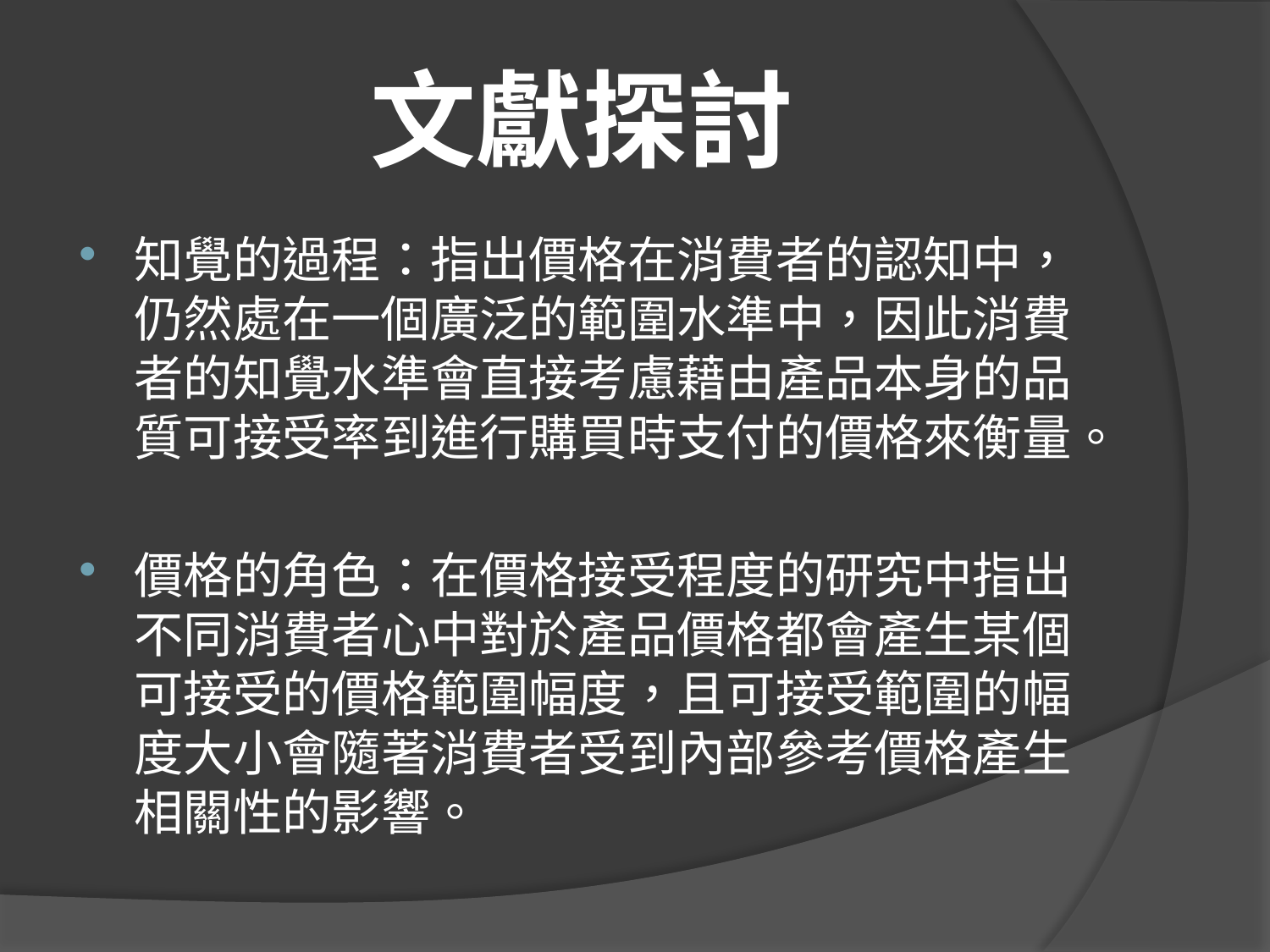

# 文獻探討
知覺的過程：指出價格在消費者的認知中，仍然處在一個廣泛的範圍水準中，因此消費者的知覺水準會直接考慮藉由產品本身的品質可接受率到進行購買時支付的價格來衡量。

價格的角色：在價格接受程度的研究中指出不同消費者心中對於產品價格都會產生某個可接受的價格範圍幅度，且可接受範圍的幅度大小會隨著消費者受到內部參考價格產生相關性的影響。